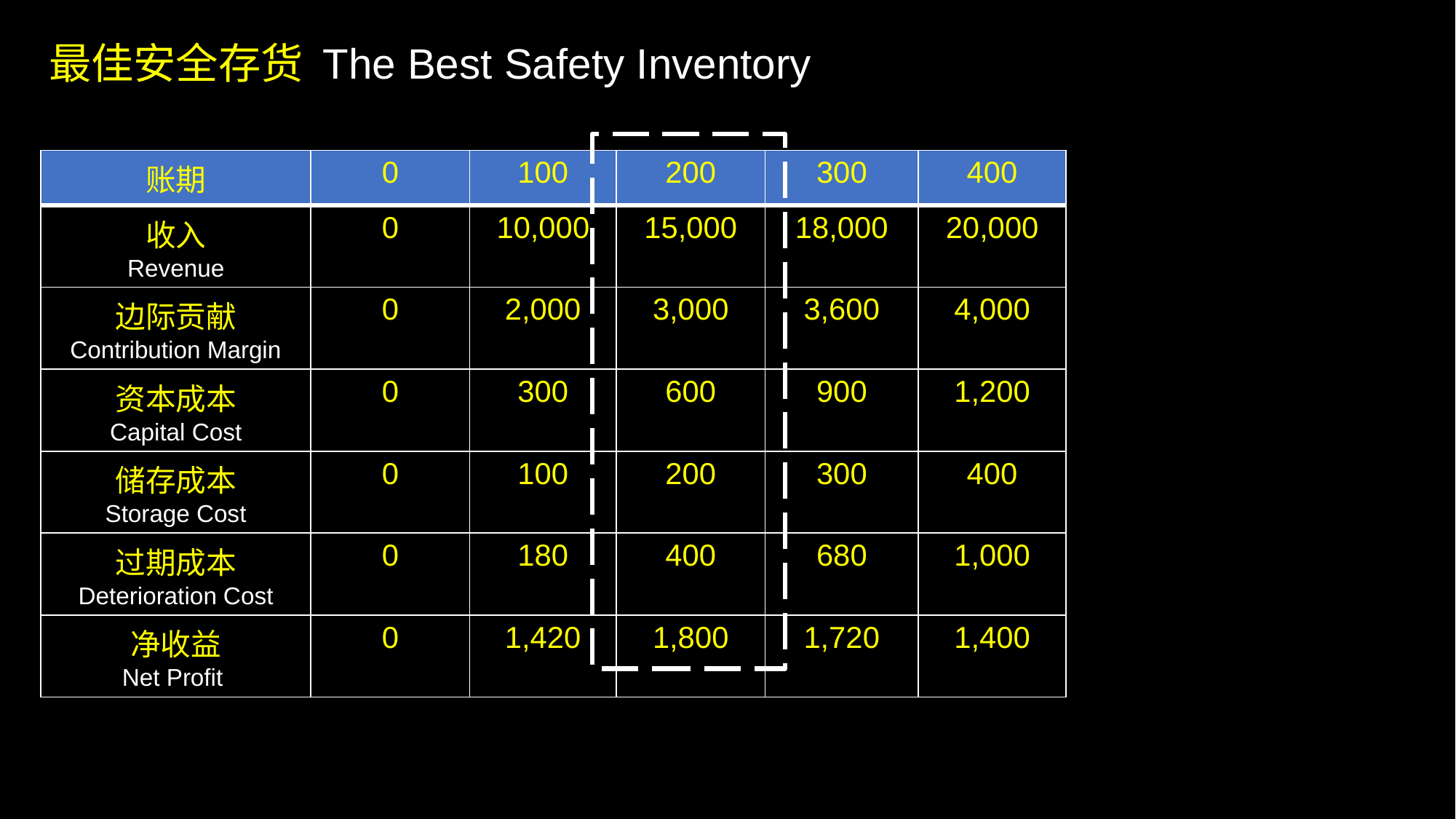

最佳安全存货 The Best Safety Inventory

| 账期 | 0 | 100 | 200 | 300 | 400 |
| --- | --- | --- | --- | --- | --- |
| 收入 Revenue | 0 | 10,000 | 15,000 | 18,000 | 20,000 |
| 边际贡献 Contribution Margin | 0 | 2,000 | 3,000 | 3,600 | 4,000 |
| 资本成本 Capital Cost | 0 | 300 | 600 | 900 | 1,200 |
| 储存成本 Storage Cost | 0 | 100 | 200 | 300 | 400 |
| 过期成本 Deterioration Cost | 0 | 180 | 400 | 680 | 1,000 |
| 净收益 Net Profit | 0 | 1,420 | 1,800 | 1,720 | 1,400 |